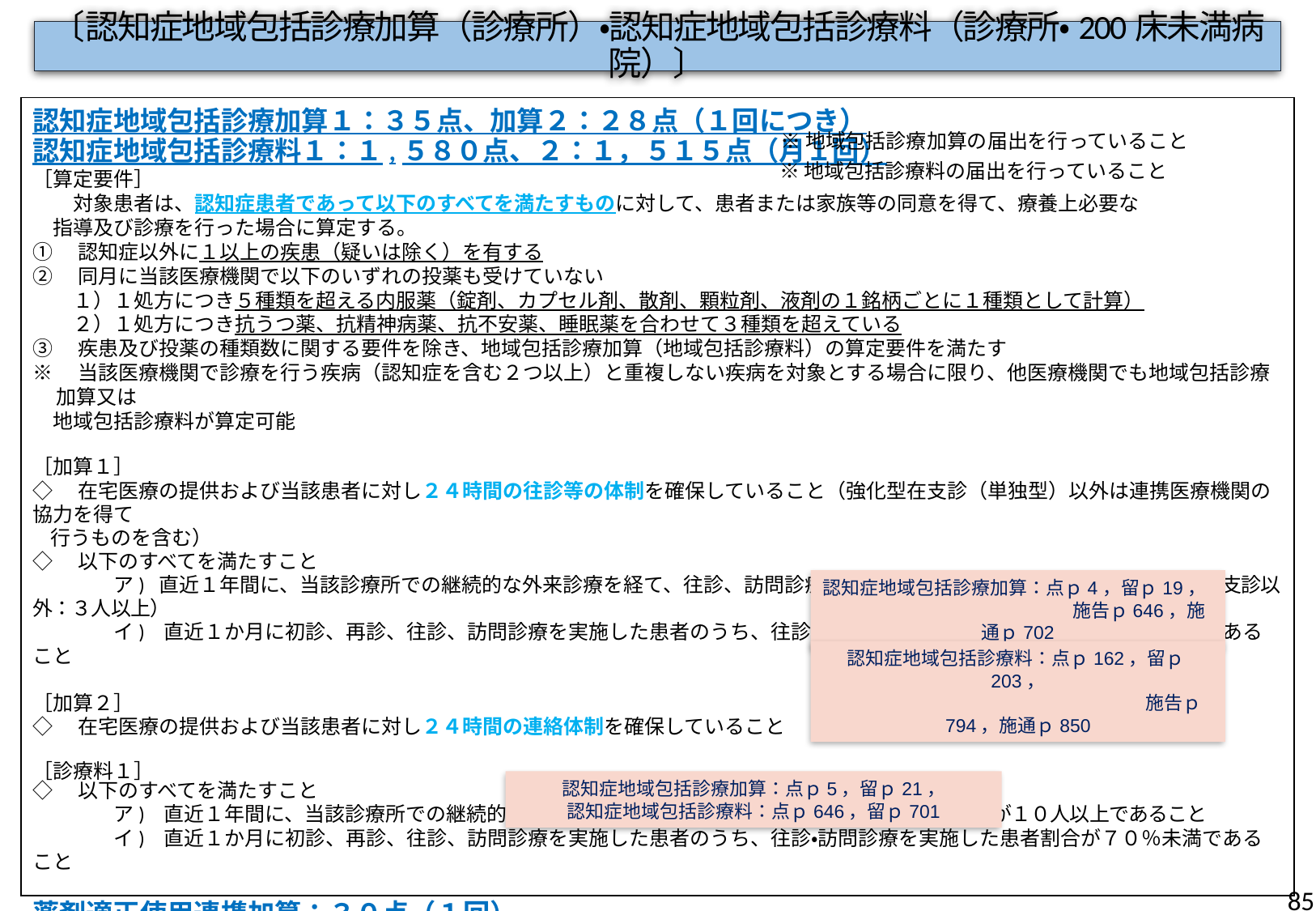

〔認知症地域包括診療加算（診療所）・認知症地域包括診療料（診療所・200床未満病院）〕
認知症地域包括診療加算１：３５点、加算２：２８点（１回につき）
認知症地域包括診療料１：１,５８０点、２：１，５１５点（月１回）
［算定要件］
　　対象患者は、認知症患者であって以下のすべてを満たすものに対して、患者または家族等の同意を得て、療養上必要な
　指導及び診療を行った場合に算定する。
①　認知症以外に１以上の疾患（疑いは除く）を有する
②　同月に当該医療機関で以下のいずれの投薬も受けていない
　　１）１処方につき５種類を超える内服薬（錠剤、カプセル剤、散剤、顆粒剤、液剤の１銘柄ごとに１種類として計算）
　　２）１処方につき抗うつ薬、抗精神病薬、抗不安薬、睡眠薬を合わせて３種類を超えている
③　疾患及び投薬の種類数に関する要件を除き、地域包括診療加算（地域包括診療料）の算定要件を満たす
※　当該医療機関で診療を行う疾病（認知症を含む２つ以上）と重複しない疾病を対象とする場合に限り、他医療機関でも地域包括診療加算又は
　地域包括診療料が算定可能

［加算１］
◇　在宅医療の提供および当該患者に対し２４時間の往診等の体制を確保していること（強化型在支診（単独型）以外は連携医療機関の協力を得て
   行うものを含む）
◇　以下のすべてを満たすこと
　　　　ア)  直近１年間に、当該診療所での継続的な外来診療を経て、往診、訪問診療を算定した患者数（在支診：１０人以上、在支診以外：３人以上）
　　　　イ)   直近１か月に初診、再診、往診、訪問診療を実施した患者のうち、往診・訪問診療を実施した患者割合が７０％未満であること

［加算２］
◇　在宅医療の提供および当該患者に対し２４時間の連絡体制を確保していること

［診療料１］
◇　以下のすべてを満たすこと
　　　　ア)   直近１年間に、当該診療所での継続的な外来診療を経て、往診、訪問診療を算定した患者数が１０人以上であること
　　　　イ)   直近１か月に初診、再診、往診、訪問診療を実施した患者のうち、往診・訪問診療を実施した患者割合が７０％未満であること

薬剤適正使用連携加算：３０点（１回）
[算定要件]
◇　以下のすべてを満たすこと
　　　　ア) 処方内容、薬歴等を入院・入所先に情報提供　イ) 入院・入所先から処方内容の照会に適切に対応
　　　　ウ) 入院・入所先で減薬しており、減薬後の処方内容について退院・退所後１月以内に情報提供を受けている
※地域包括診療加算の届出を行っていること
※地域包括診療料の届出を行っていること
認知症地域包括診療加算：点ｐ4，留ｐ19，
　　　　　　　　　　　　　施告ｐ646，施通ｐ702
認知症地域包括診療料：点ｐ162，留ｐ203，
　　　　　　　　　　　　　　　　　施告ｐ794，施通ｐ850
認知症地域包括診療加算：点ｐ5，留ｐ21，
認知症地域包括診療料：点ｐ646，留ｐ701
85